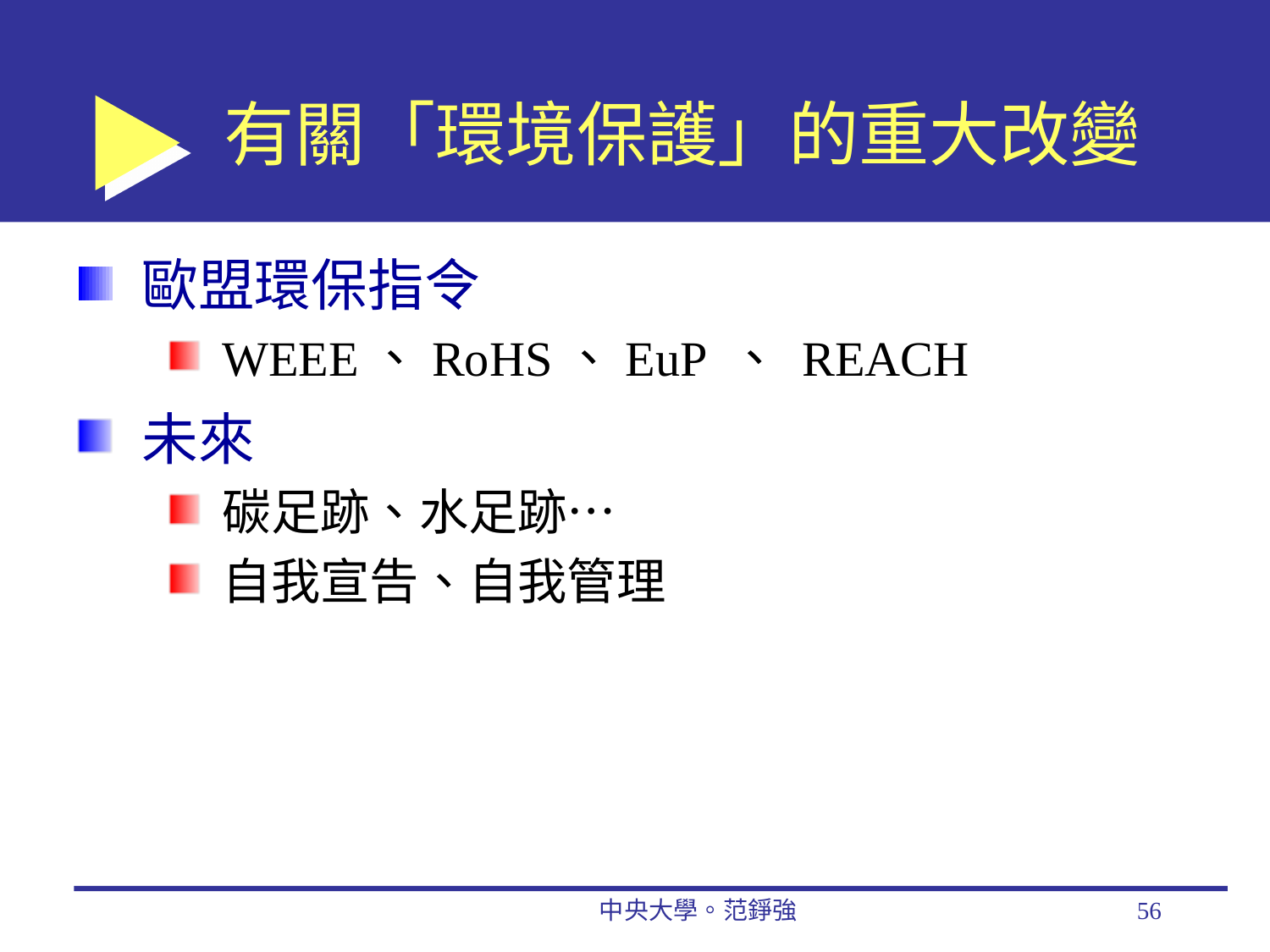

# 有關「環境保護」的重大改變
歐盟環保指令
WEEE、RoHS、EuP 、 REACH
未來
碳足跡、水足跡…
自我宣告、自我管理

中央大學。范錚強
56